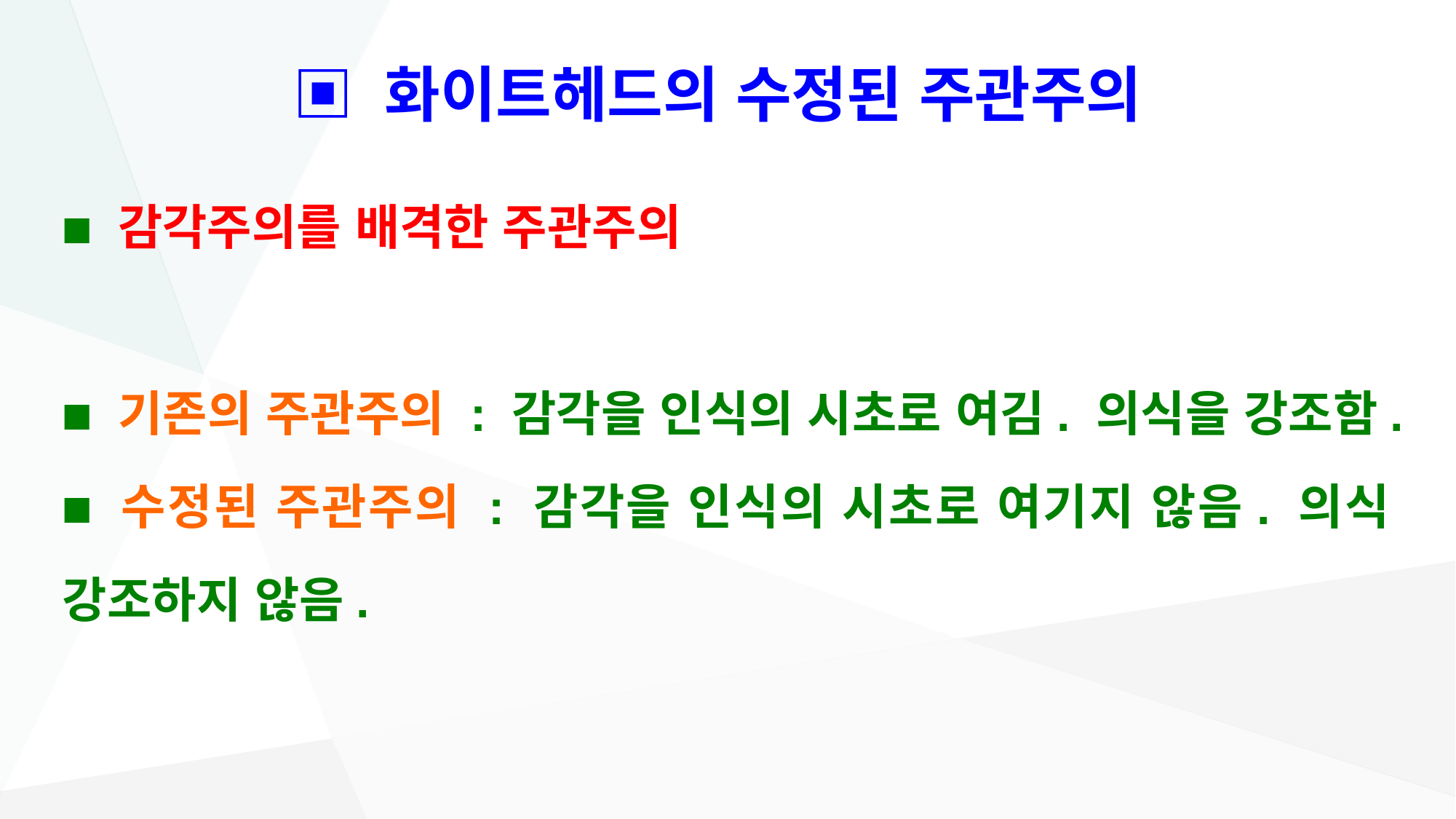

# ▣ 화이트헤드의 수정된 주관주의
◼ 감각주의를 배격한 주관주의

◼ 기존의 주관주의 : 감각을 인식의 시초로 여김. 의식을 강조함.
◼ 수정된 주관주의 : 감각을 인식의 시초로 여기지 않음. 의식 강조하지 않음.